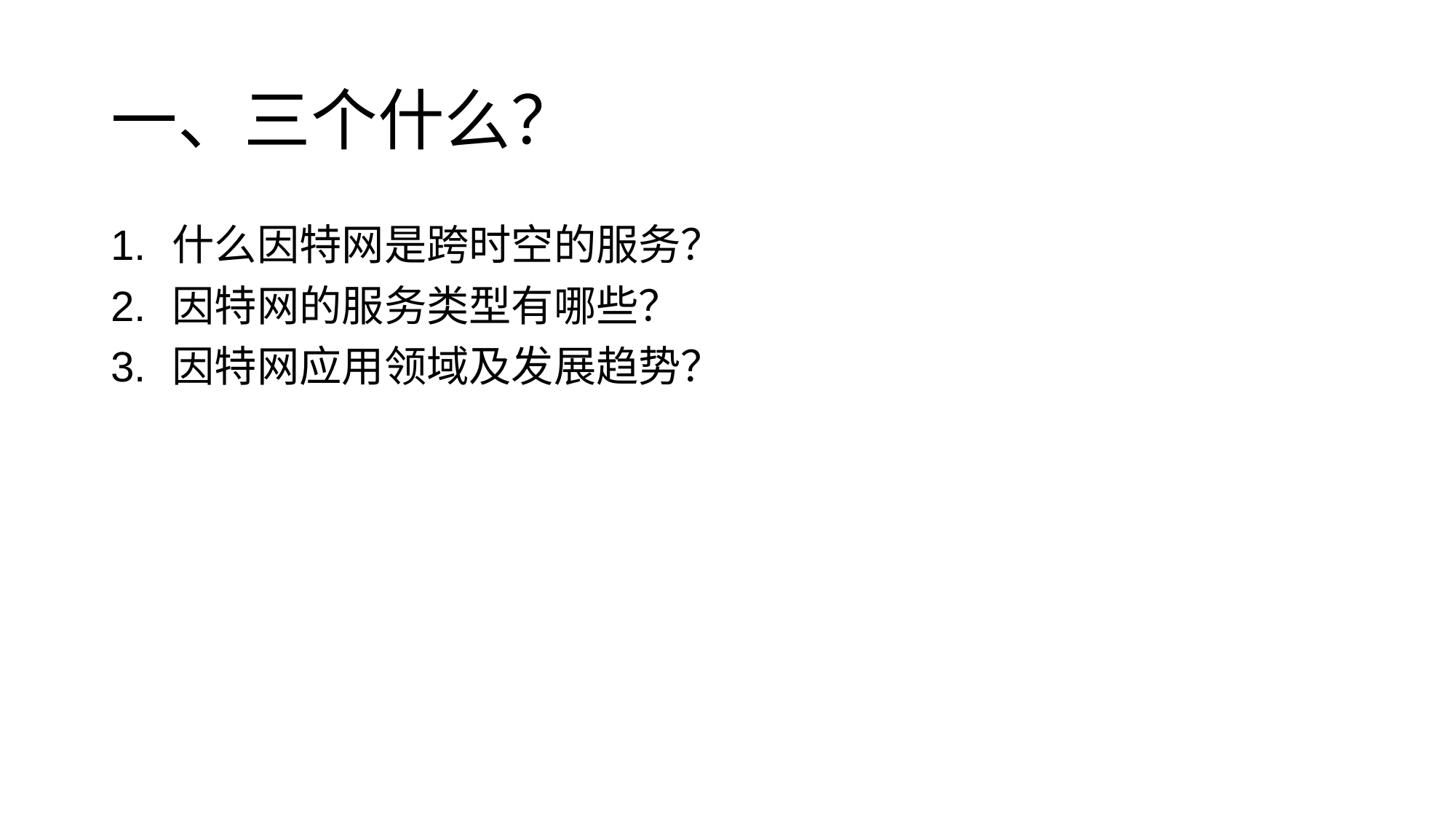

# 一、三个什么？
什么因特网是跨时空的服务？
因特网的服务类型有哪些？
因特网应用领域及发展趋势？